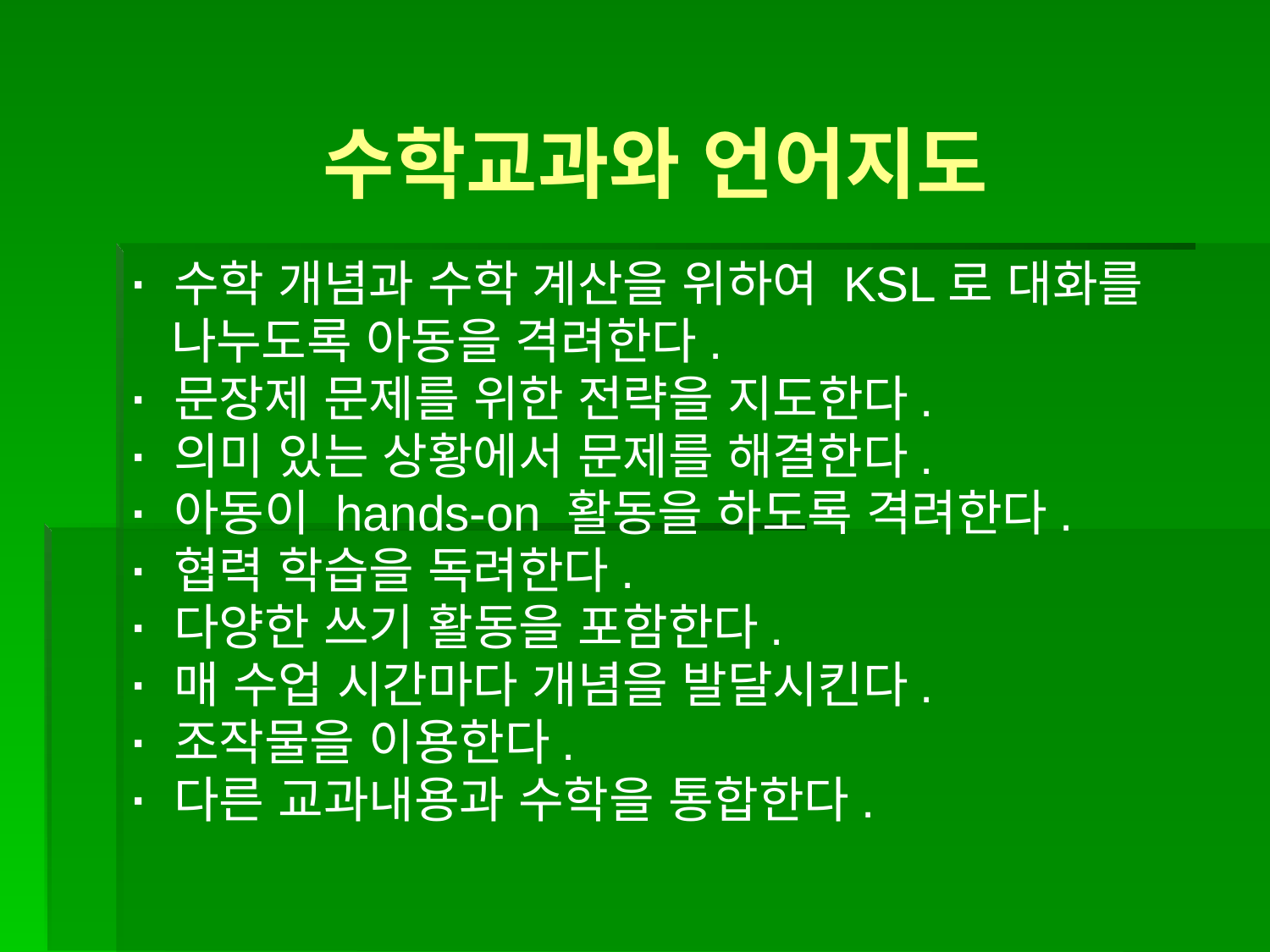

수학교과와 언어지도
· 수학 개념과 수학 계산을 위하여 KSL로 대화를
  나누도록 아동을 격려한다.
· 문장제 문제를 위한 전략을 지도한다.
· 의미 있는 상황에서 문제를 해결한다.
· 아동이 hands-on 활동을 하도록 격려한다.
· 협력 학습을 독려한다.
· 다양한 쓰기 활동을 포함한다.
· 매 수업 시간마다 개념을 발달시킨다.
· 조작물을 이용한다.
· 다른 교과내용과 수학을 통합한다.